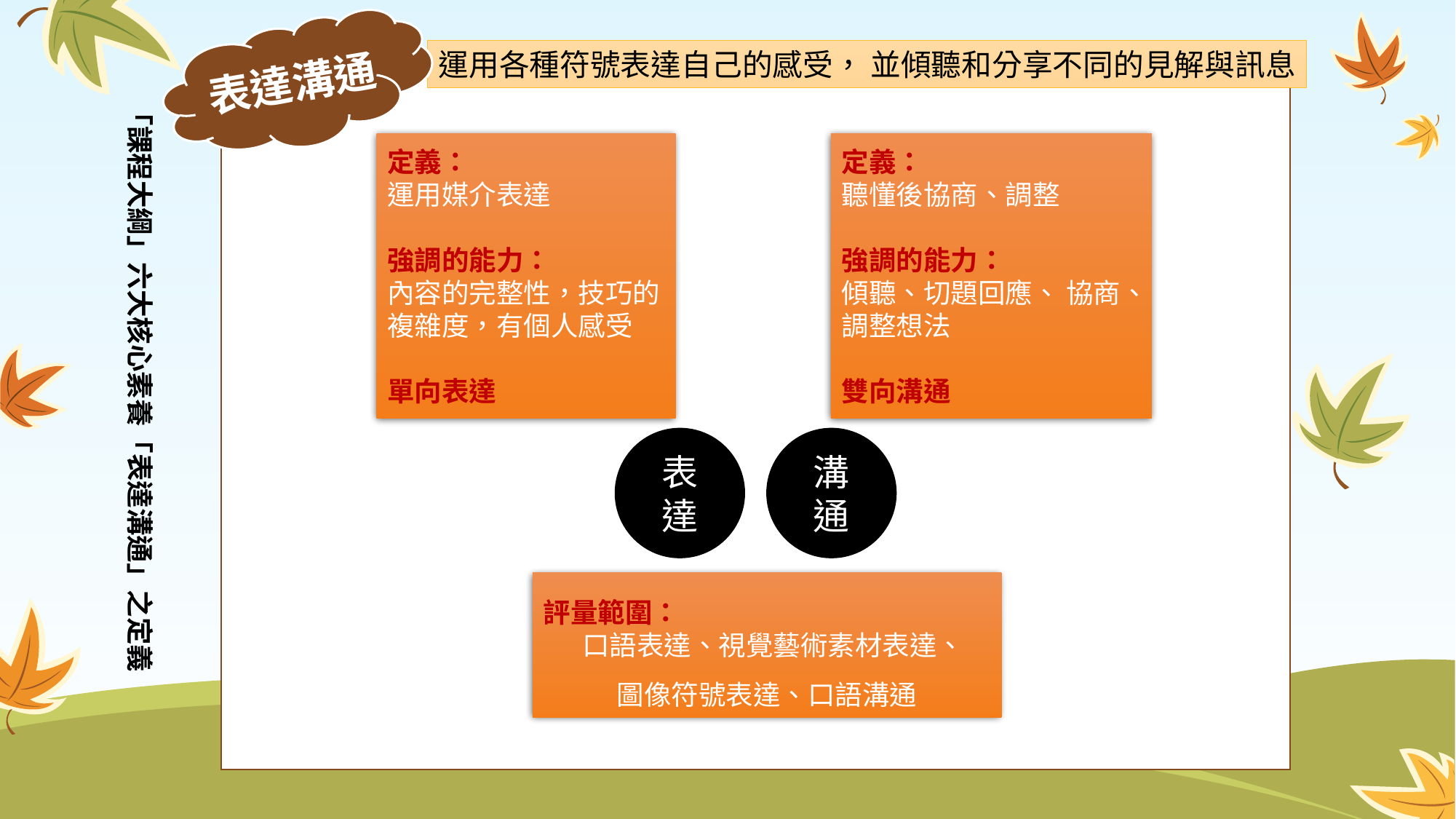

表達溝通
運用各種符號表達自己的感受， 並傾聽和分享不同的見解與訊息

「課程大綱」六大核心素養「表達溝通」之定義
定義：
聽懂後協商、調整

強調的能力：
傾聽、切題回應、 協商、調整想法

雙向溝通
定義：
運用媒介表達

強調的能力：
內容的完整性，技巧的複雜度，有個人感受

單向表達
表達
溝通
評量範圍：
 口語表達、視覺藝術素材表達、
圖像符號表達、口語溝通